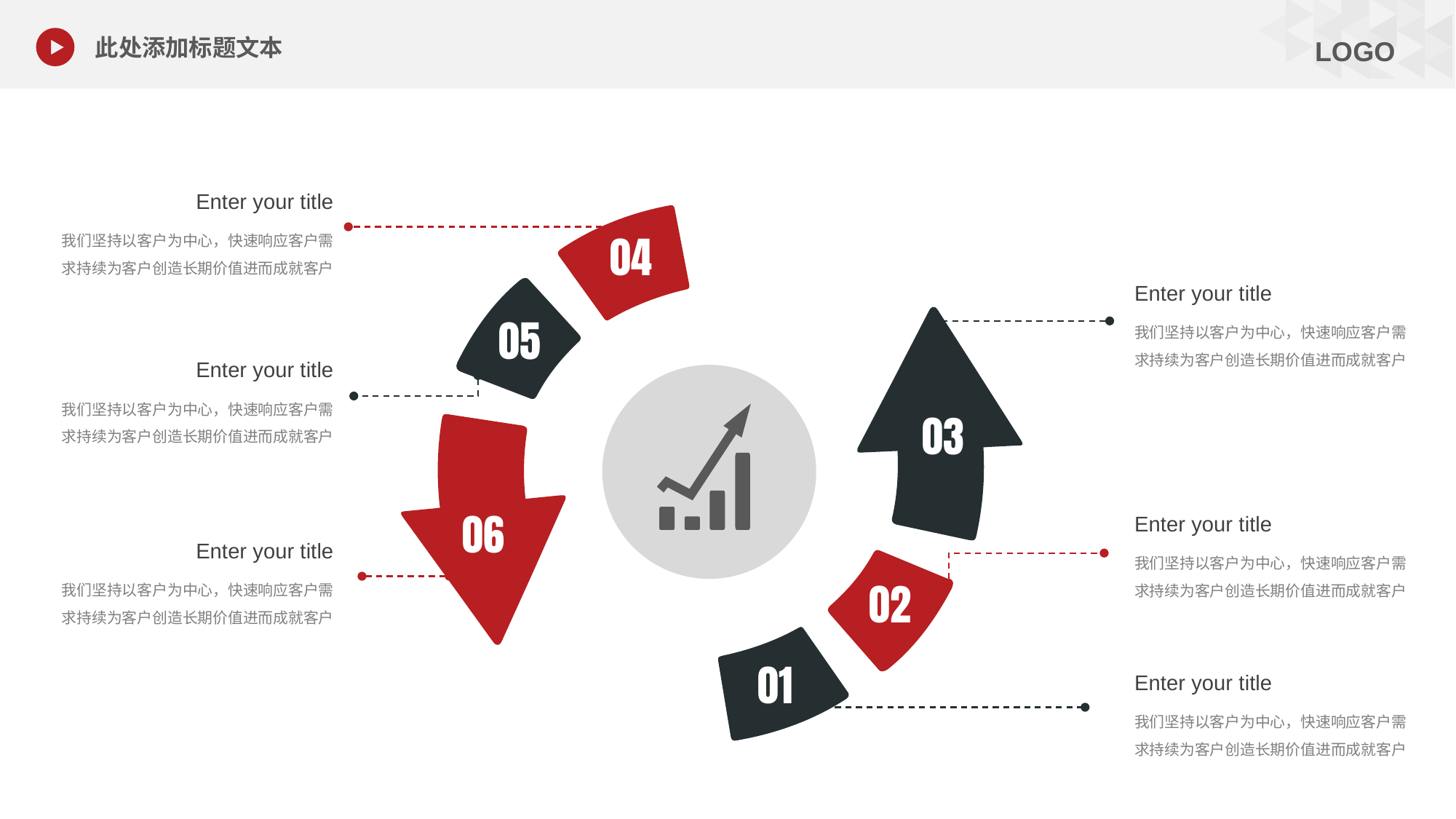

此处添加标题文本

Enter your title
我们坚持以客户为中心，快速响应客户需求持续为客户创造长期价值进而成就客户

04
Enter your title
我们坚持以客户为中心，快速响应客户需求持续为客户创造长期价值进而成就客户

05

Enter your title
我们坚持以客户为中心，快速响应客户需求持续为客户创造长期价值进而成就客户

03
Enter your title
我们坚持以客户为中心，快速响应客户需求持续为客户创造长期价值进而成就客户
06
Enter your title
我们坚持以客户为中心，快速响应客户需求持续为客户创造长期价值进而成就客户

02

Enter your title
我们坚持以客户为中心，快速响应客户需求持续为客户创造长期价值进而成就客户
01